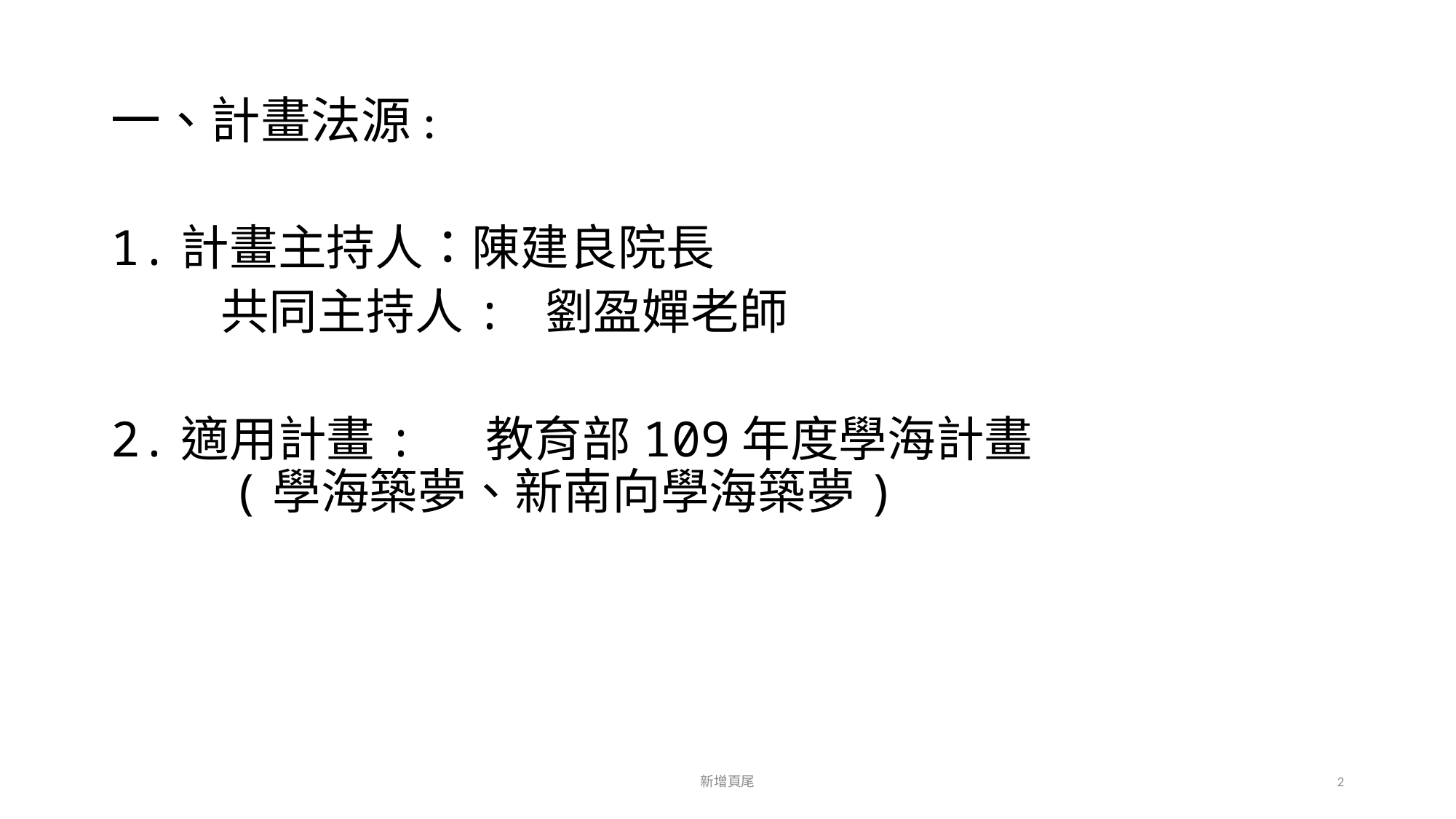

# 一、計畫法源:
1.計畫主持人：陳建良院長
         共同主持人: 劉盈嬋老師

2.適用計畫:  教育部109年度學海計畫
          (學海築夢、新南向學海築夢)

新增頁尾
2